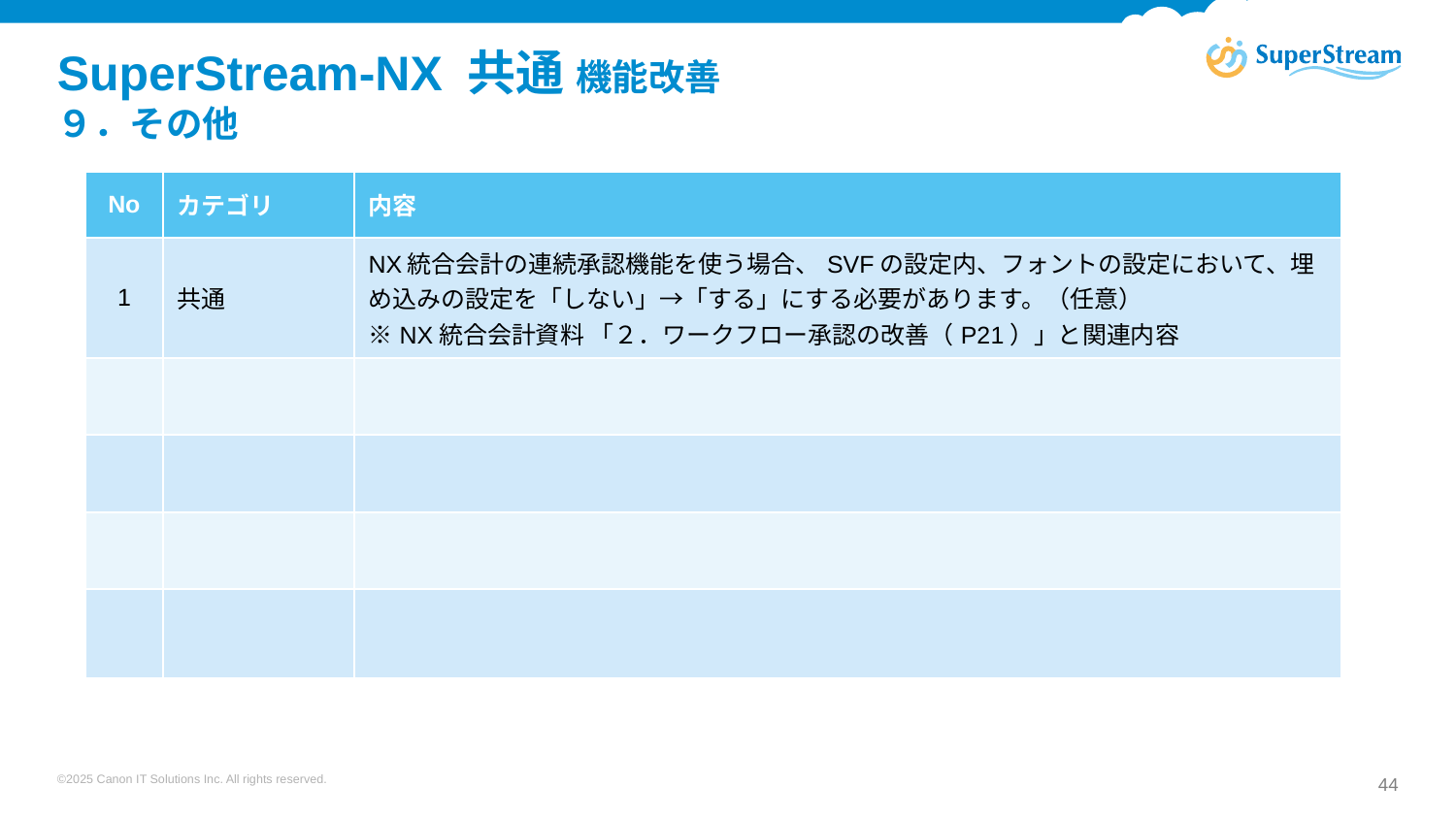

# SuperStream-NX 共通 機能改善　 ９．その他

| No​ | カテゴリ​ | 内容​ |
| --- | --- | --- |
| 1 | 共通 | NX統合会計の連続承認機能を使う場合、SVFの設定内、フォントの設定において、埋め込みの設定を「しない」→「する」にする必要があります。（任意） ※NX統合会計資料 「２．ワークフロー承認の改善（P21）」と関連内容 |
|  |  |  |
|  |  |  |
|  |  |  |
|  |  |  |
③<allKaiCode value="true"/>
④<allKaiCode value="true">
　　<gymFcId value="AGP01500"/>
　　<gymFcId value="ACA00100"/>
 　</allKaiCode>

©2025 Canon IT Solutions Inc. All rights reserved.
44